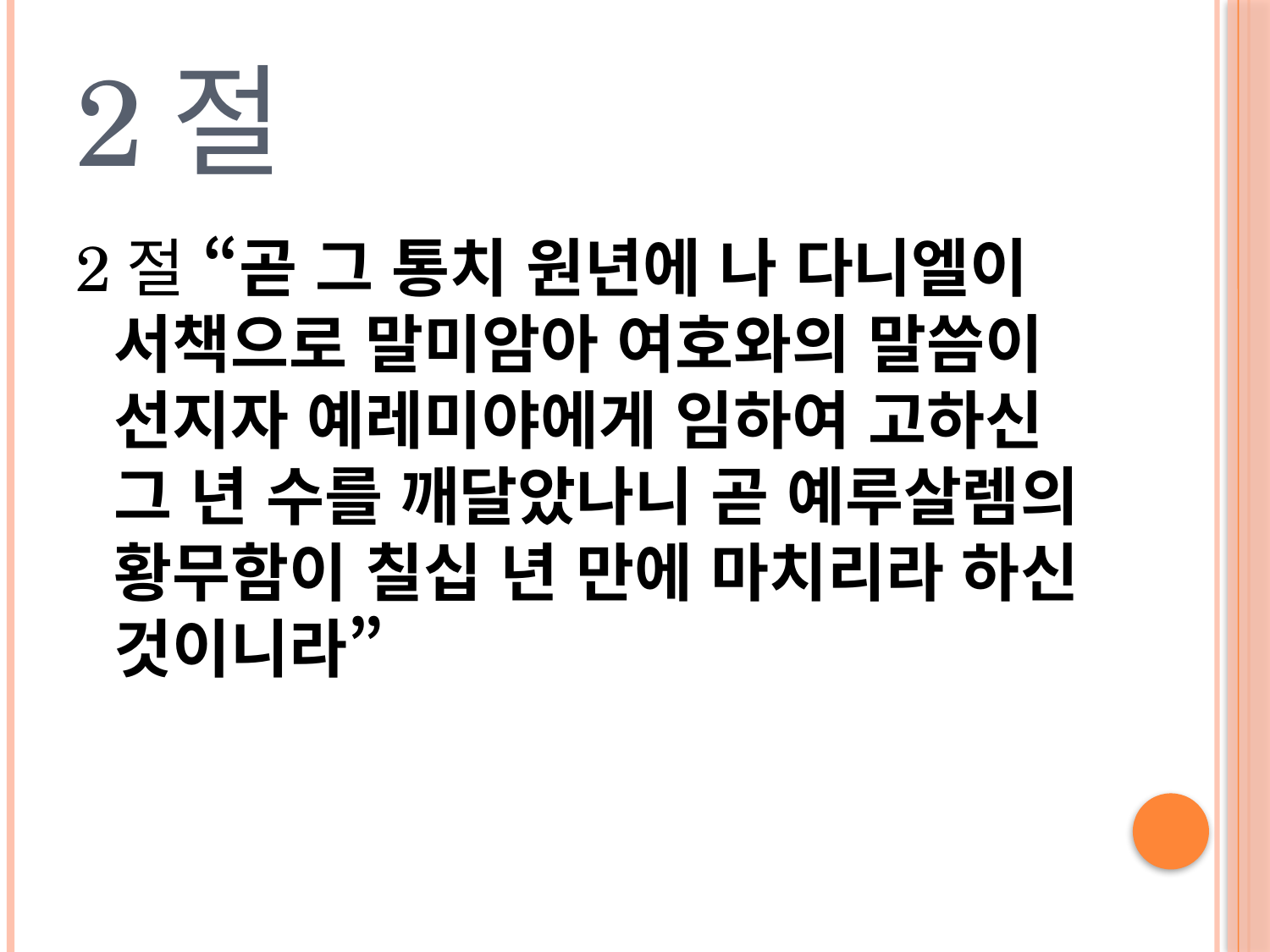

# 2절
2절 “곧 그 통치 원년에 나 다니엘이 서책으로 말미암아 여호와의 말씀이 선지자 예레미야에게 임하여 고하신 그 년 수를 깨달았나니 곧 예루살렘의 황무함이 칠십 년 만에 마치리라 하신 것이니라”